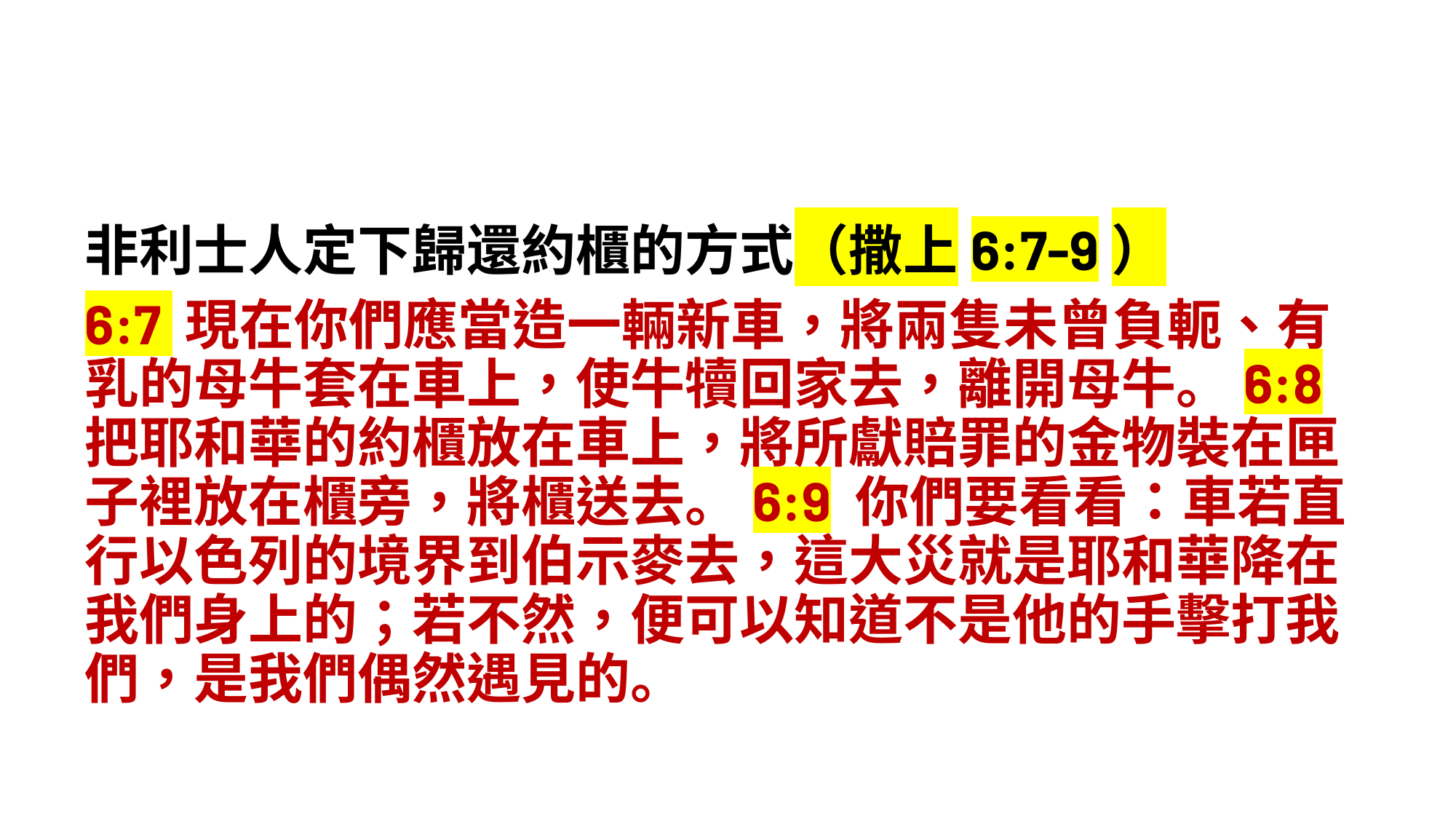

非利士人定下歸還約櫃的方式（撒上6:7-9）
6:7 現在你們應當造一輛新車，將兩隻未曾負軛、有乳的母牛套在車上，使牛犢回家去，離開母牛。6:8 把耶和華的約櫃放在車上，將所獻賠罪的金物裝在匣子裡放在櫃旁，將櫃送去。6:9 你們要看看：車若直行以色列的境界到伯示麥去，這大災就是耶和華降在我們身上的；若不然，便可以知道不是他的手擊打我們，是我們偶然遇見的。